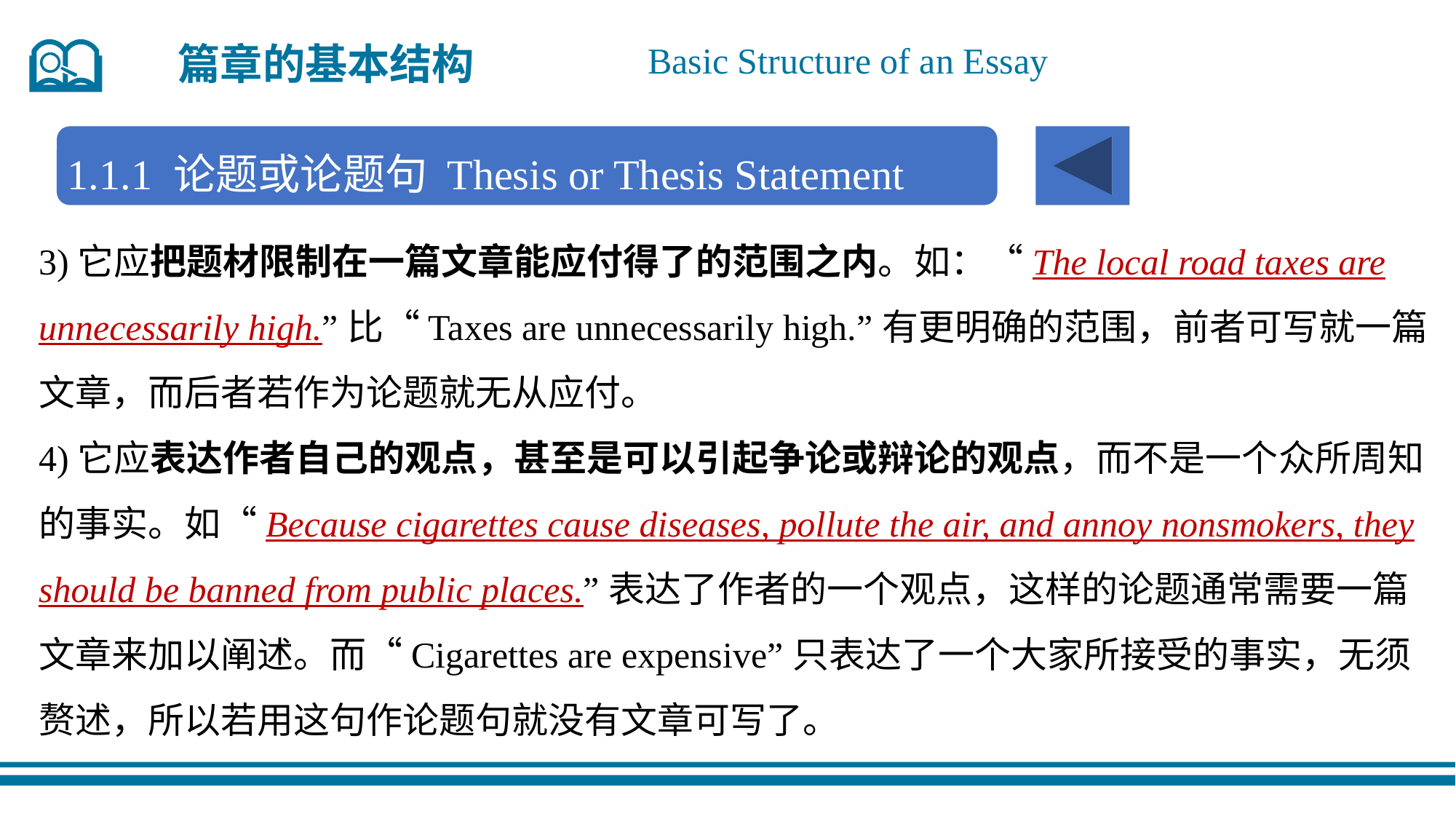

篇章的基本结构
Basic Structure of an Essay

1.1.1 论题或论题句 Thesis or Thesis Statement

3)它应把题材限制在一篇文章能应付得了的范围之内。如：“The local road taxes are unnecessarily high.”比“Taxes are unnecessarily high.”有更明确的范围，前者可写就一篇文章，而后者若作为论题就无从应付。
4)它应表达作者自己的观点，甚至是可以引起争论或辩论的观点，而不是一个众所周知的事实。如“Because cigarettes cause diseases, pollute the air, and annoy nonsmokers, they should be banned from public places.”表达了作者的一个观点，这样的论题通常需要一篇文章来加以阐述。而“Cigarettes are expensive”只表达了一个大家所接受的事实，无须赘述，所以若用这句作论题句就没有文章可写了。